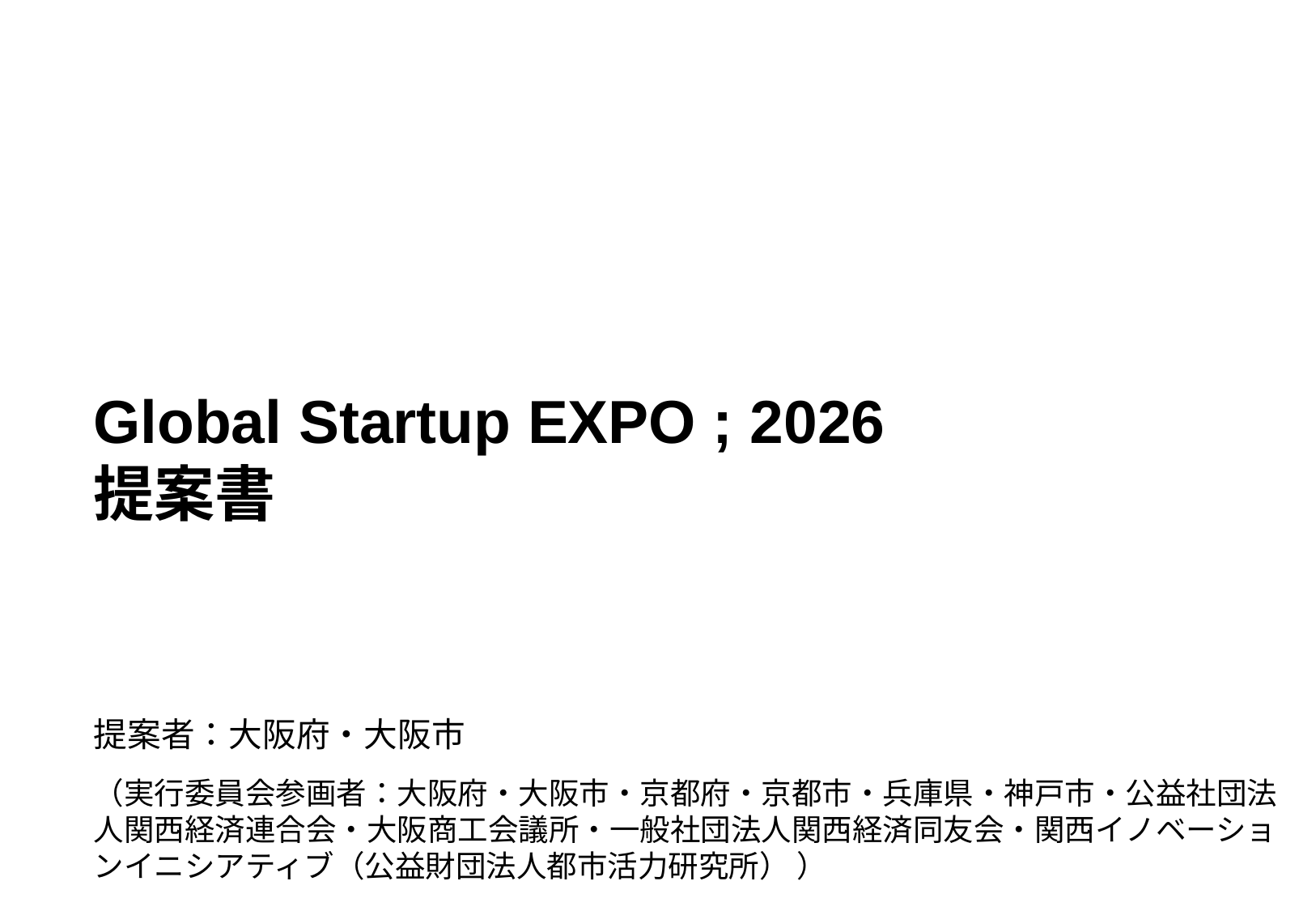

# Global Startup EXPO ; 2026 提案書
提案者：大阪府・大阪市
（実行委員会参画者：大阪府・大阪市・京都府・京都市・兵庫県・神戸市・公益社団法人関西経済連合会・大阪商工会議所・一般社団法人関西経済同友会・関西イノベーションイニシアティブ（公益財団法人都市活力研究所） ）